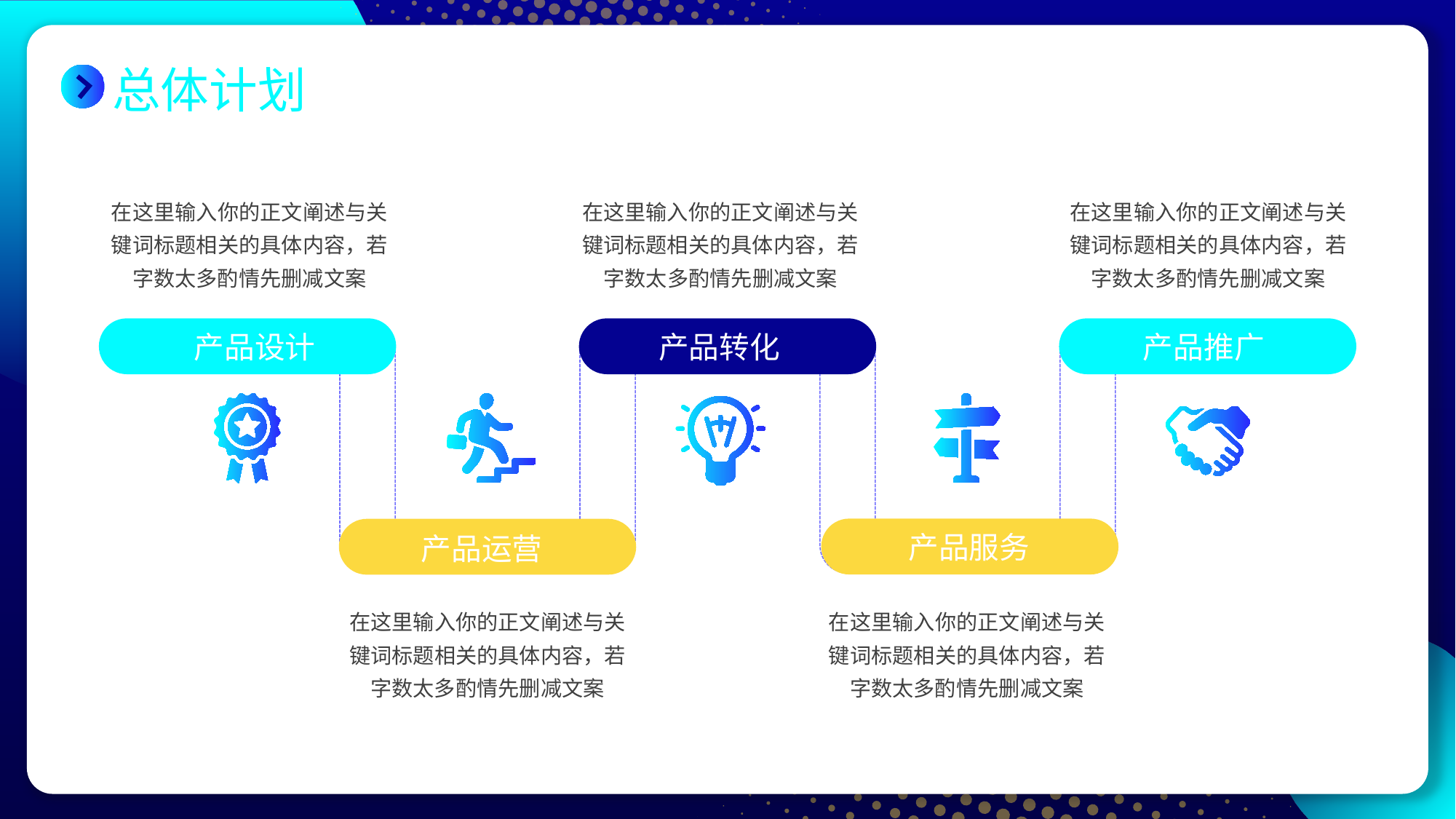

# 总体计划
在这里输入你的正文阐述与关键词标题相关的具体内容，若字数太多酌情先删减文案
在这里输入你的正文阐述与关键词标题相关的具体内容，若字数太多酌情先删减文案
在这里输入你的正文阐述与关键词标题相关的具体内容，若字数太多酌情先删减文案

产品设计
产品转化
产品推广

产品服务
产品运营
在这里输入你的正文阐述与关键词标题相关的具体内容，若字数太多酌情先删减文案
在这里输入你的正文阐述与关键词标题相关的具体内容，若字数太多酌情先删减文案